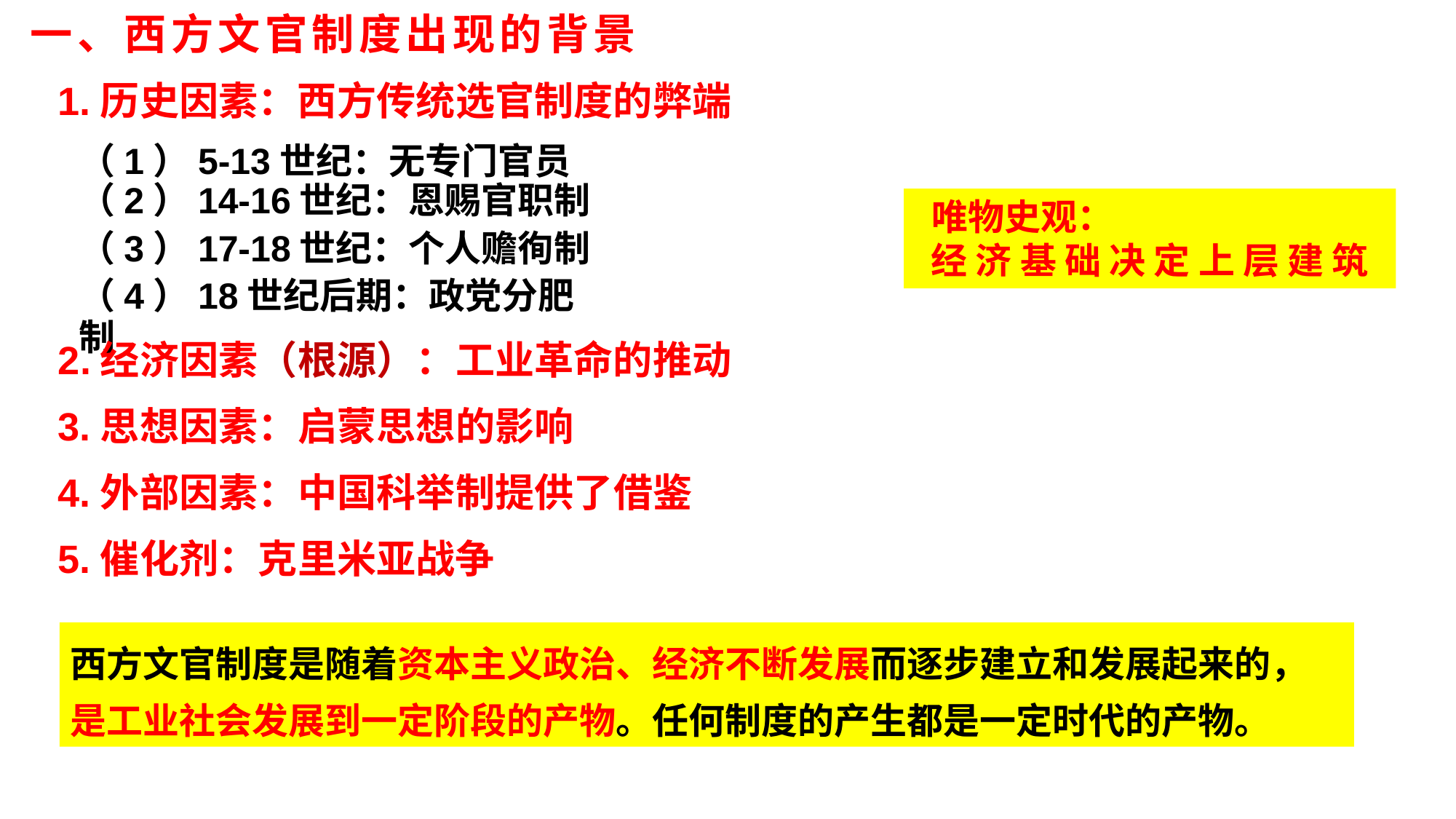

一、西方文官制度出现的背景
1.历史因素：西方传统选官制度的弊端
（1）5-13世纪：无专门官员
（2）14-16世纪：恩赐官职制
 唯物史观：
经 济 基 础 决 定 上 层 建 筑
（3）17-18世纪：个人赡徇制
（4）18世纪后期：政党分肥制
2.经济因素（根源）：工业革命的推动
3.思想因素：启蒙思想的影响
4.外部因素：中国科举制提供了借鉴
5.催化剂：克里米亚战争
西方文官制度是随着资本主义政治、经济不断发展而逐步建立和发展起来的，是工业社会发展到一定阶段的产物。任何制度的产生都是一定时代的产物。